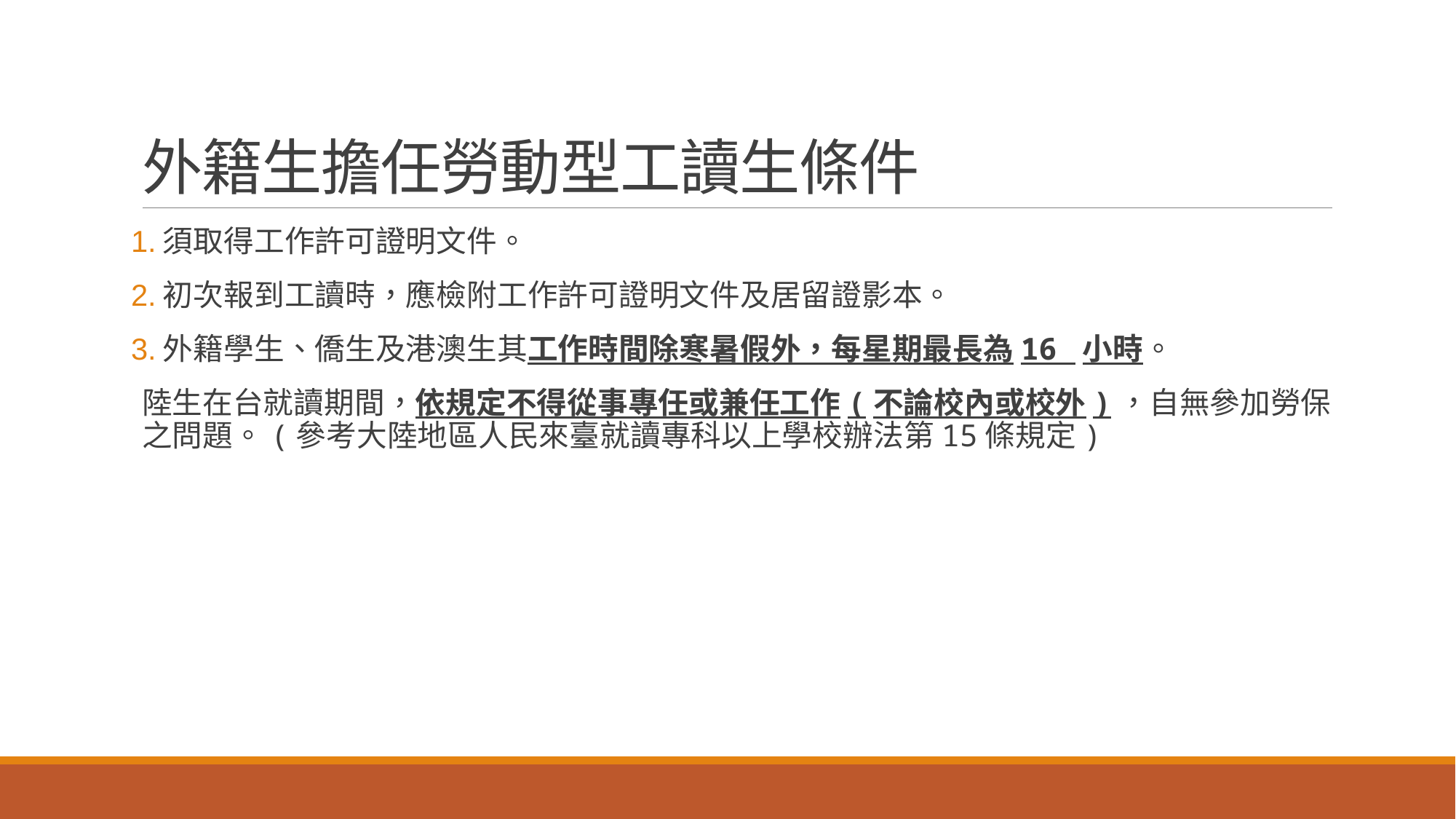

# 外籍生擔任勞動型工讀生條件
須取得工作許可證明文件。
初次報到工讀時，應檢附工作許可證明文件及居留證影本。
外籍學生、僑生及港澳生其工作時間除寒暑假外，每星期最長為16 小時。
陸生在台就讀期間，依規定不得從事專任或兼任工作(不論校內或校外)，自無參加勞保之問題。(參考大陸地區人民來臺就讀專科以上學校辦法第15條規定)